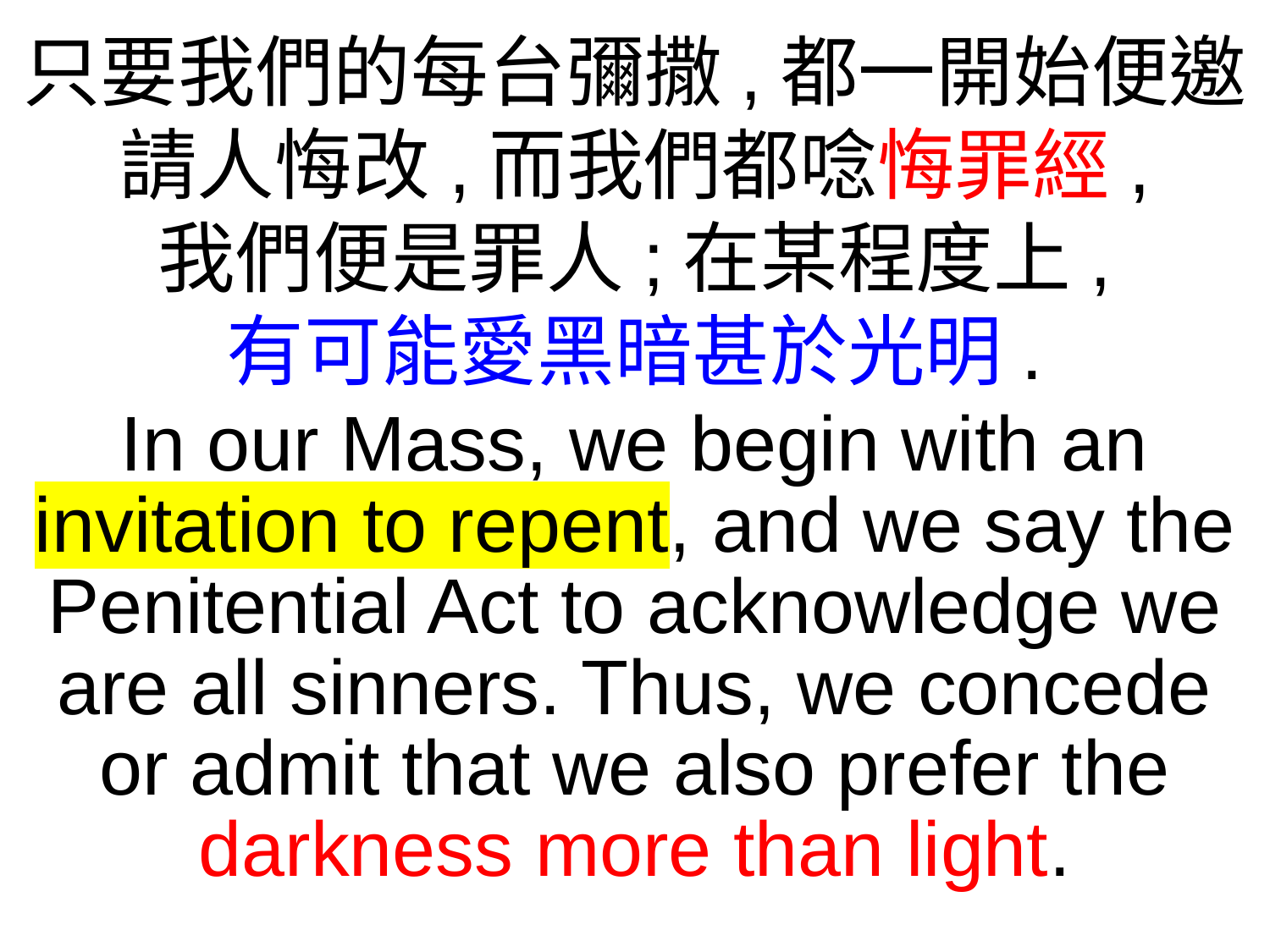

只要我們的每台彌撒,都一開始便邀請人悔改,而我們都唸悔罪經,
我們便是罪人;在某程度上,
有可能愛黑暗甚於光明.
In our Mass, we begin with an invitation to repent, and we say the Penitential Act to acknowledge we are all sinners. Thus, we concede or admit that we also prefer the darkness more than light.